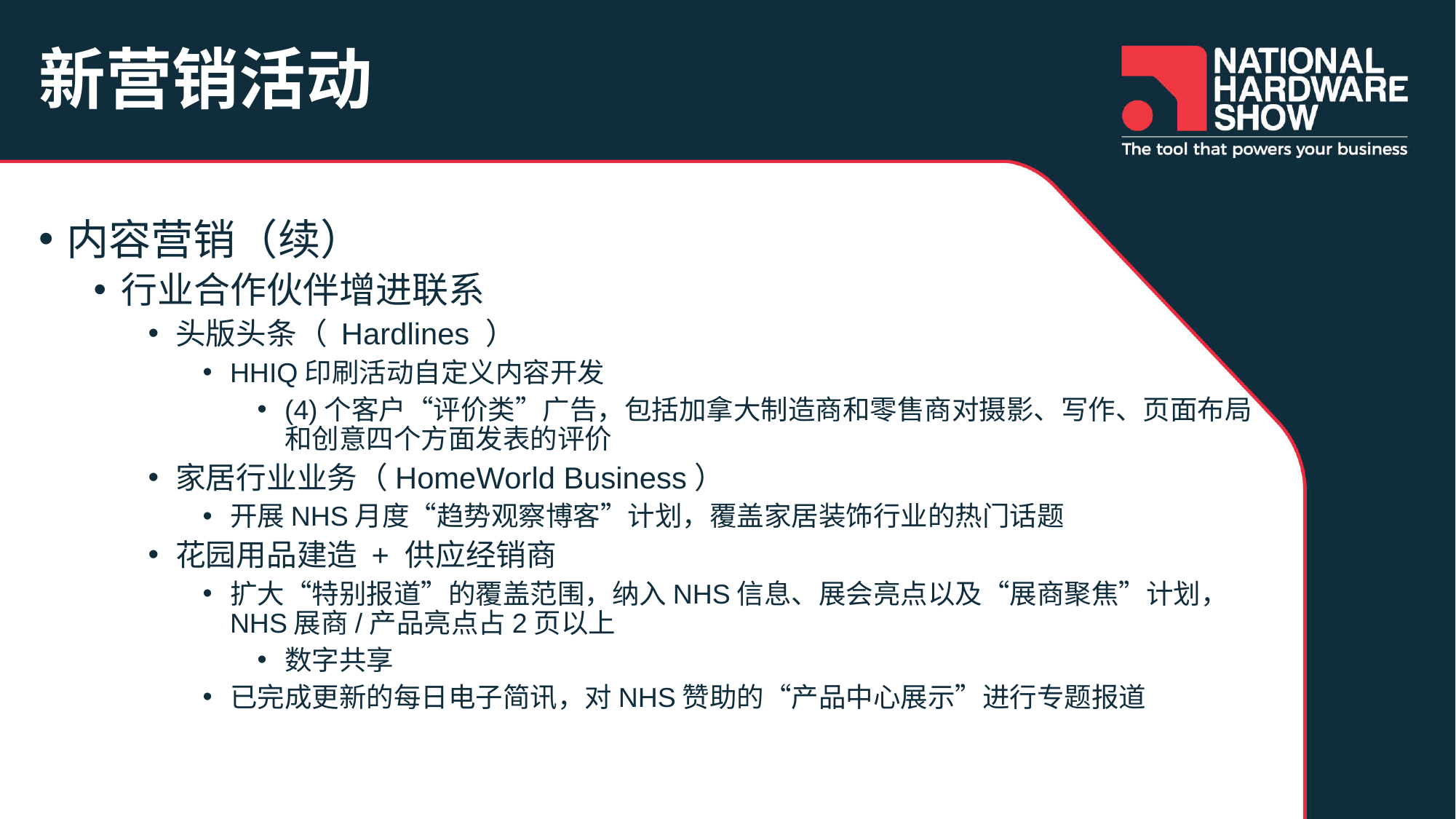

# 新营销活动
内容营销（续）
行业合作伙伴增进联系
头版头条（ Hardlines ）
HHIQ印刷活动自定义内容开发
(4)个客户“评价类”广告，包括加拿大制造商和零售商对摄影、写作、页面布局和创意四个方面发表的评价
家居行业业务（HomeWorld Business）
开展NHS月度“趋势观察博客”计划，覆盖家居装饰行业的热门话题
花园用品建造 + 供应经销商
扩大“特别报道”的覆盖范围，纳入NHS信息、展会亮点以及“展商聚焦”计划，NHS展商/产品亮点占2页以上
数字共享
已完成更新的每日电子简讯，对NHS赞助的“产品中心展示”进行专题报道